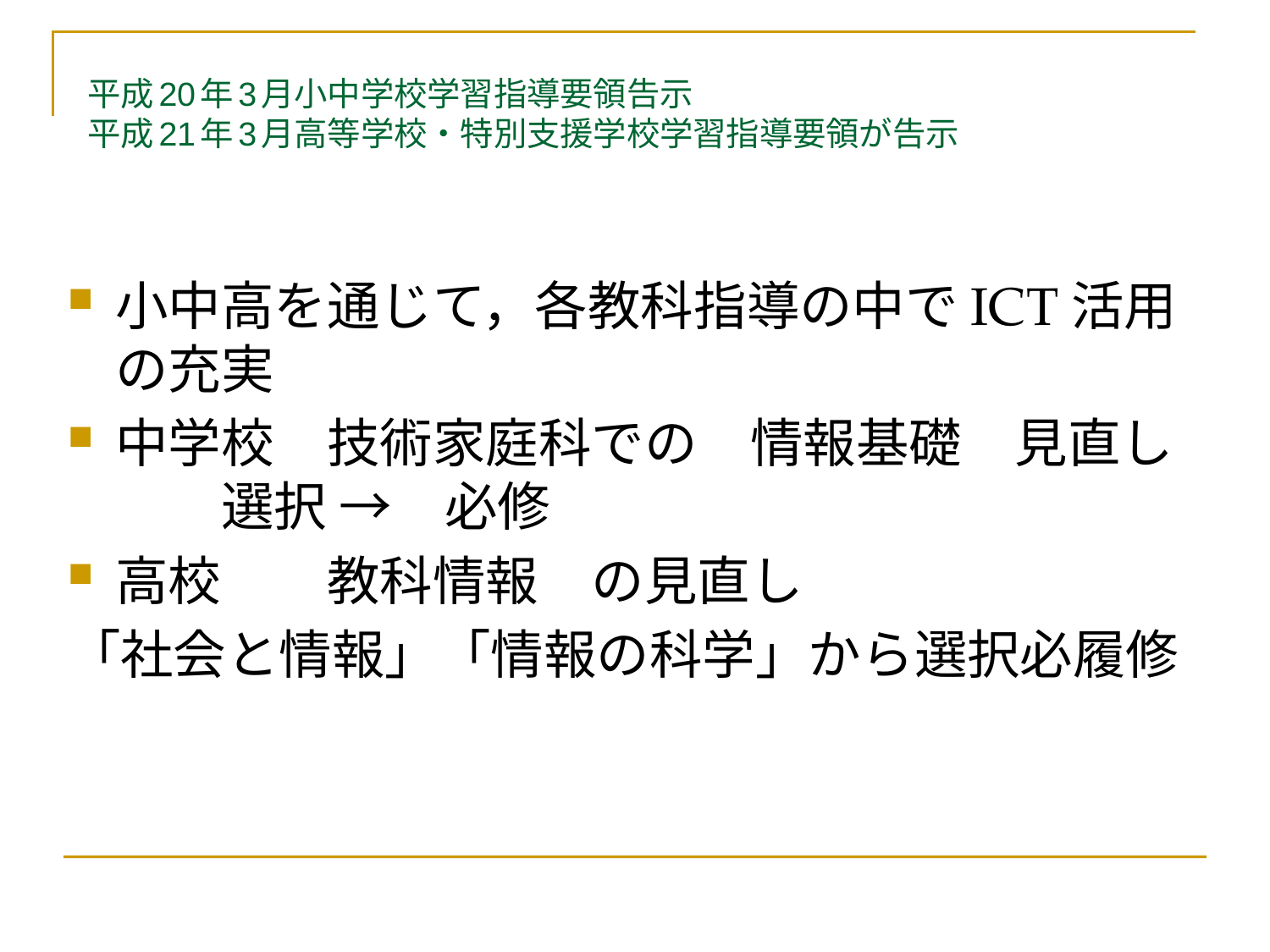

# 平成20年3月小中学校学習指導要領告示 平成21年3月高等学校・特別支援学校学習指導要領が告示
小中高を通じて，各教科指導の中でICT活用の充実
中学校　技術家庭科での　情報基礎　見直し
　　選択 →　必修
高校　　教科情報　の見直し
「社会と情報」「情報の科学」から選択必履修